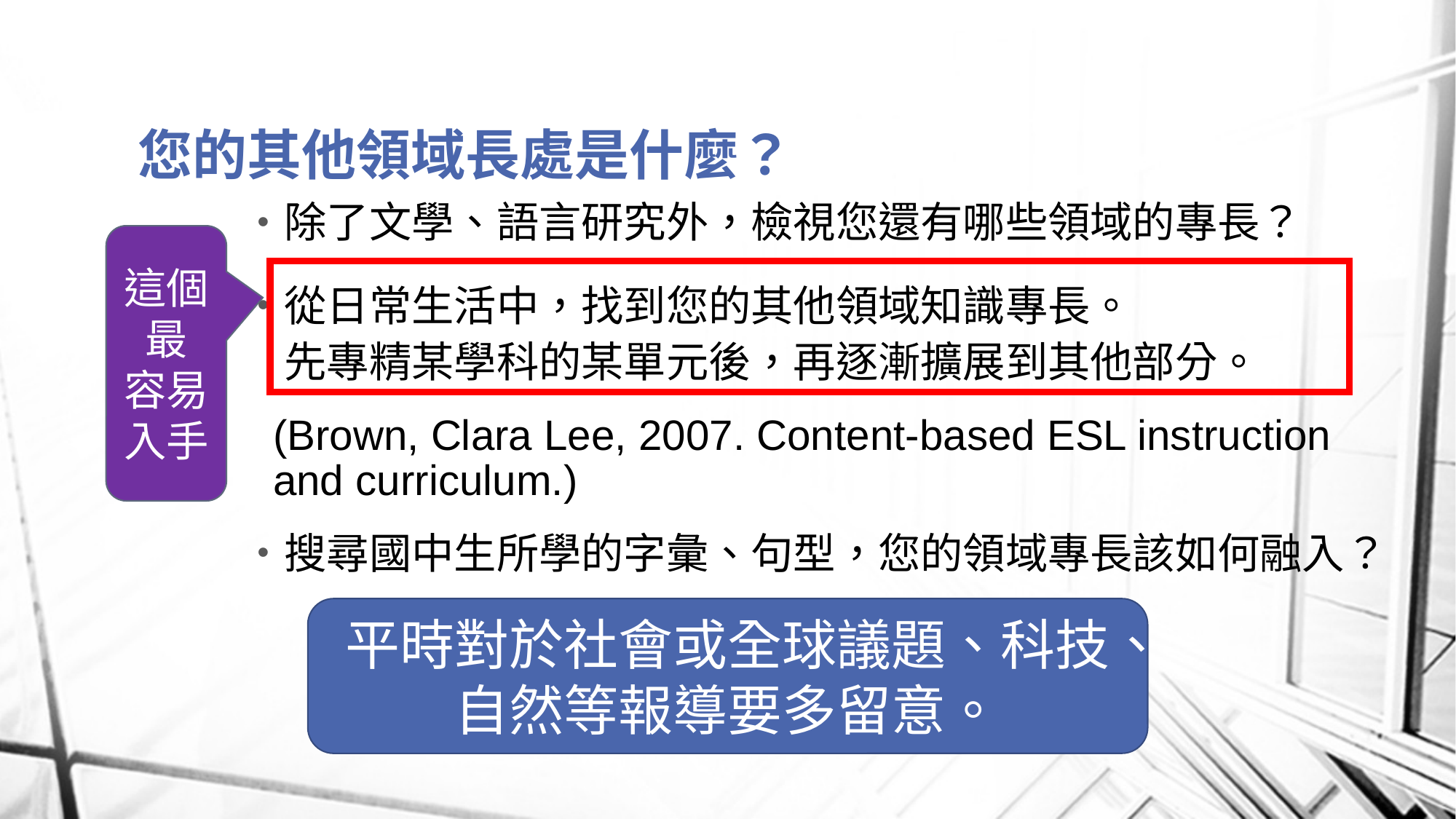

# 您的其他領域長處是什麼？
除了文學、語言研究外，檢視您還有哪些領域的專長？
從日常生活中，找到您的其他領域知識專長。
先專精某學科的某單元後，再逐漸擴展到其他部分。
(Brown, Clara Lee, 2007. Content-based ESL instruction and curriculum.)
搜尋國中生所學的字彙、句型，您的領域專長該如何融入？
這個最
容易入手

平時對於社會或全球議題、科技、自然等報導要多留意。